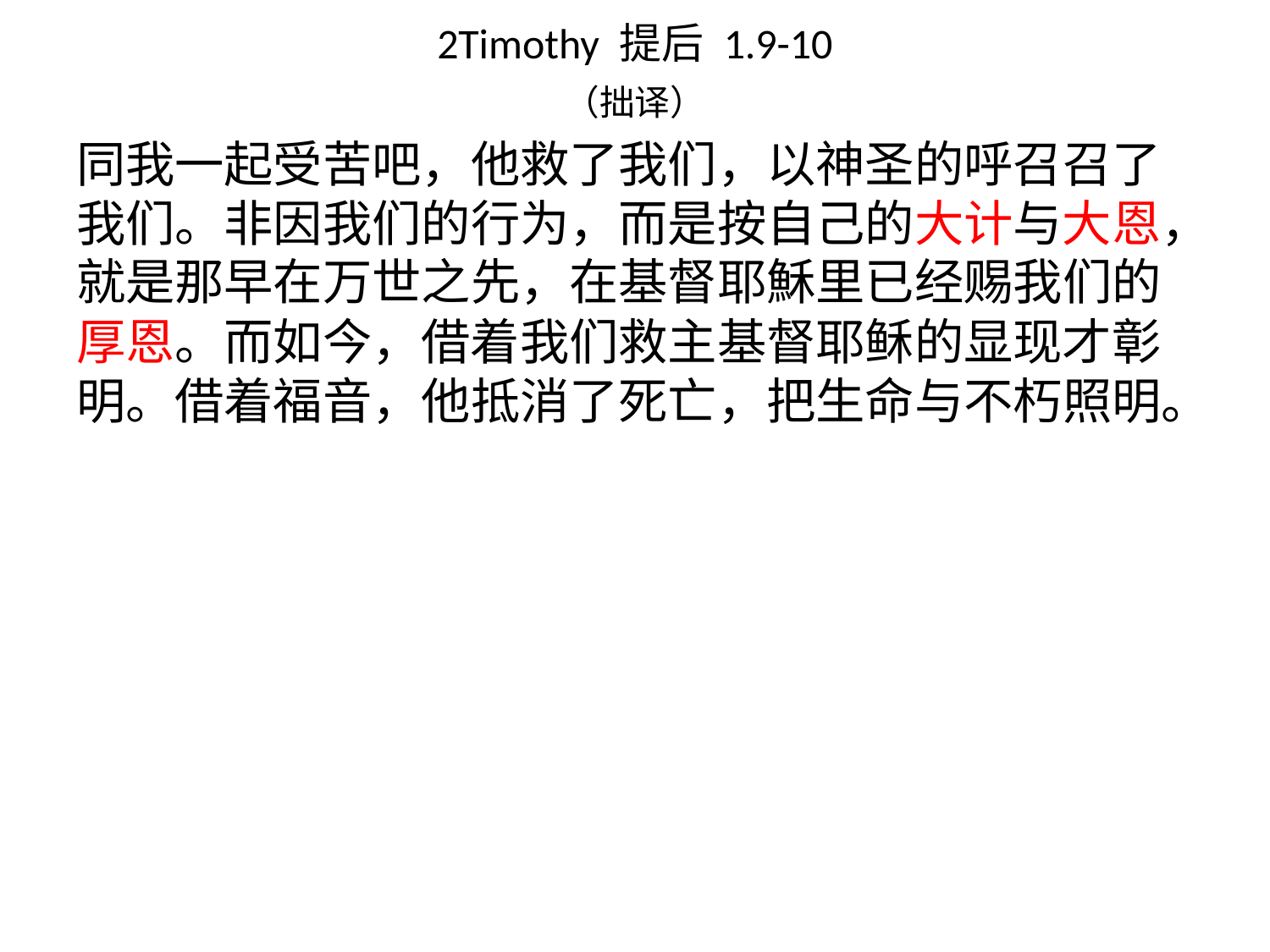

2Timothy 提后 1.9-10
（拙译）
同我一起受苦吧，他救了我们，以神圣的呼召召了我们。非因我们的行为，而是按自己的大计与大恩，就是那早在万世之先，在基督耶穌里已经赐我们的厚恩。而如今，借着我们救主基督耶稣的显现才彰明。借着福音，他抵消了死亡，把生命与不朽照明。